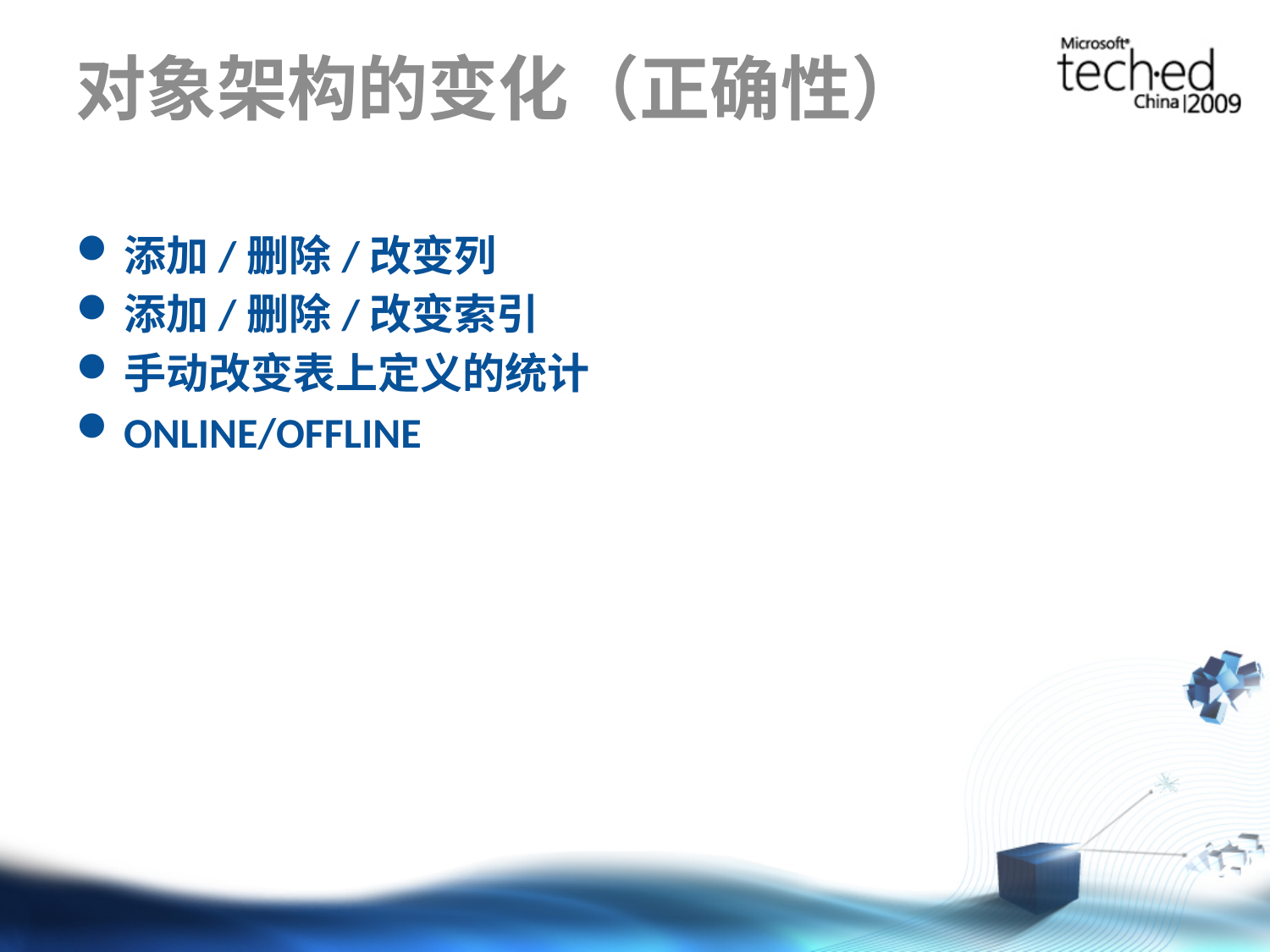

# 对象架构的变化（正确性）
添加/删除/改变列
添加/删除/改变索引
手动改变表上定义的统计
ONLINE/OFFLINE